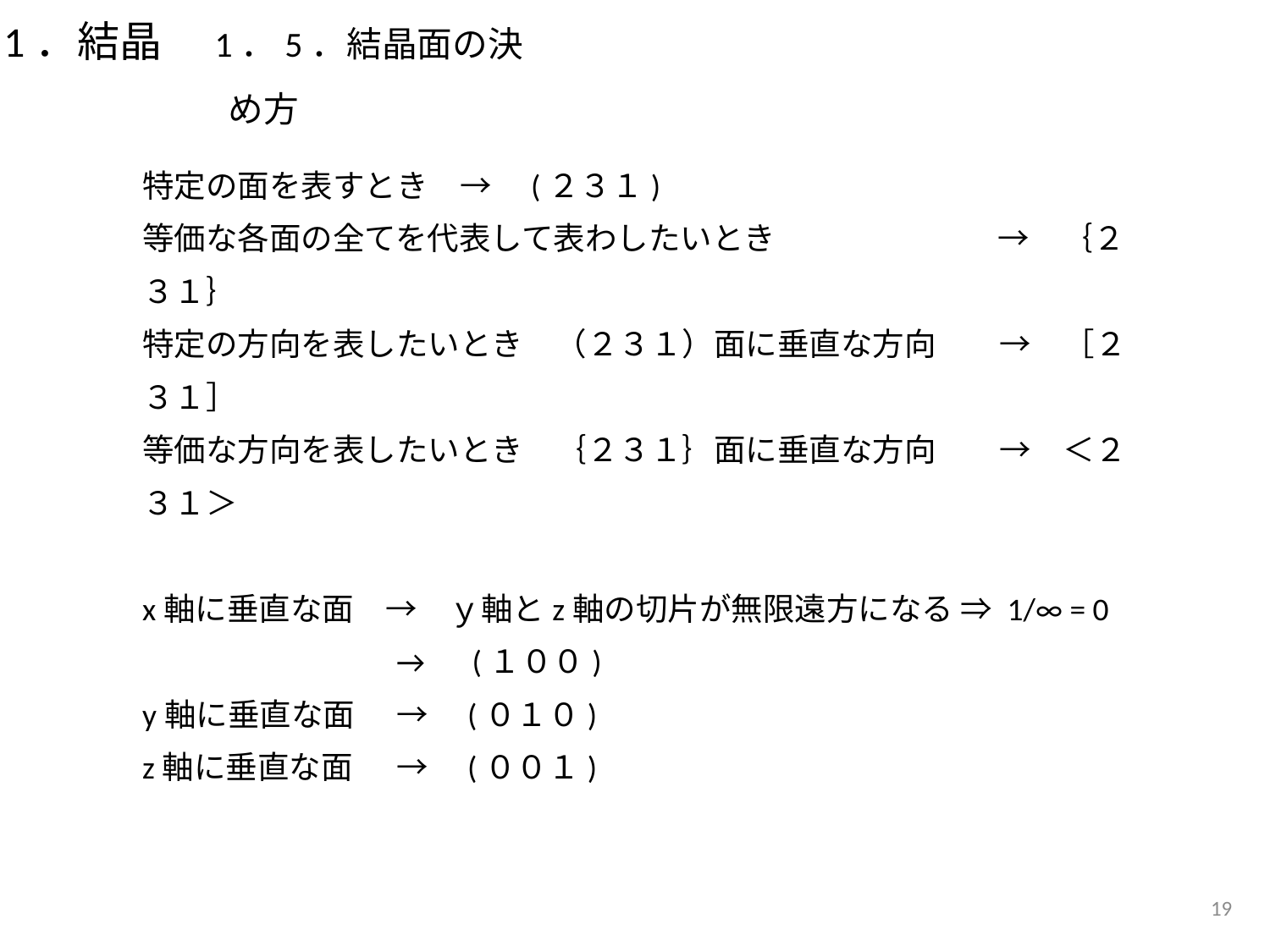

1．結晶　1．5．結晶面の決め方
特定の面を表すとき　→　(２３１)
等価な各面の全てを代表して表わしたいとき　　　　　　　→　｛２３１｝
特定の方向を表したいとき　（２３１）面に垂直な方向　　→　［２３１］
等価な方向を表したいとき　｛２３１｝面に垂直な方向　　→　＜２３１＞

x軸に垂直な面　→　ｙ軸とz軸の切片が無限遠方になる ⇒ 1/∞ = 0
		→　(１００)
y軸に垂直な面　	→　(０１０)
z軸に垂直な面　	→　(００１)

19